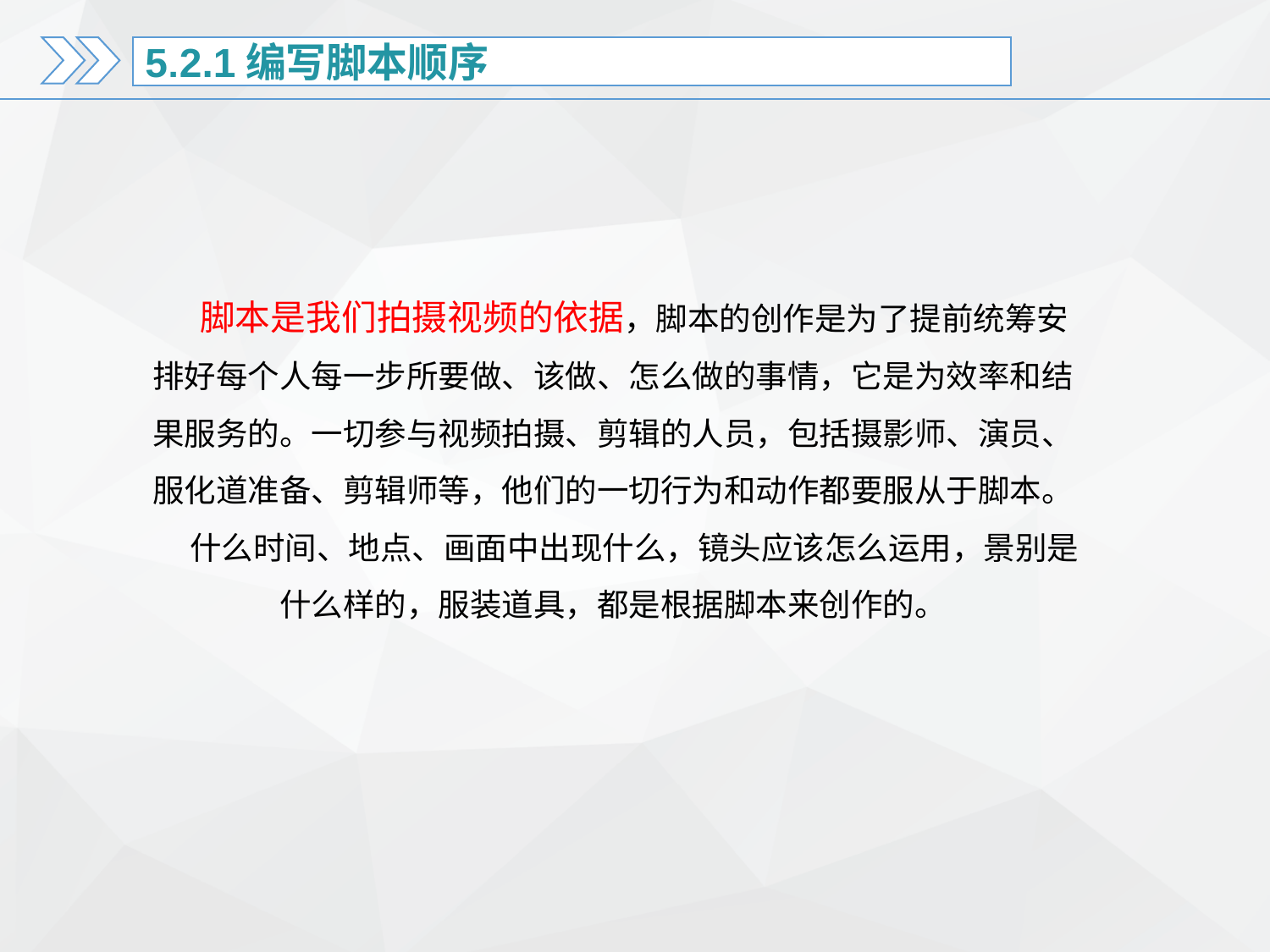

5.2.1编写脚本顺序
脚本是我们拍摄视频的依据，脚本的创作是为了提前统筹安排好每个人每一步所要做、该做、怎么做的事情，它是为效率和结果服务的。一切参与视频拍摄、剪辑的人员，包括摄影师、演员、服化道准备、剪辑师等，他们的一切行为和动作都要服从于脚本。
什么时间、地点、画面中出现什么，镜头应该怎么运用，景别是什么样的，服装道具，都是根据脚本来创作的。